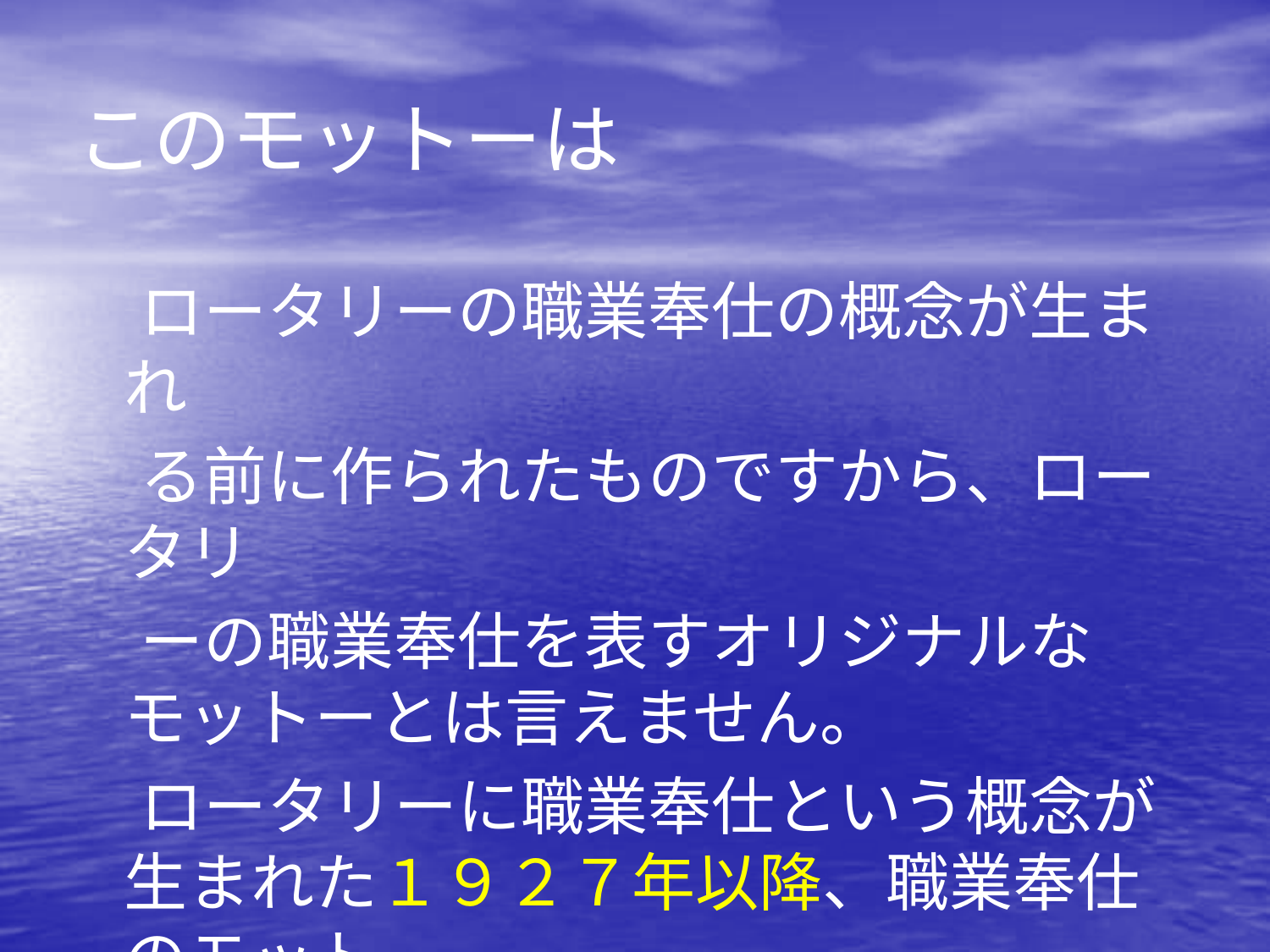

# このモットーは
　ロータリーの職業奉仕の概念が生まれ
　る前に作られたものですから、ロータリ
　ーの職業奉仕を表すオリジナルなモットーとは言えません。
　ロータリーに職業奉仕という概念が生まれた１９２７年以降、職業奉仕のモットー
　に変化して定着したことになります。